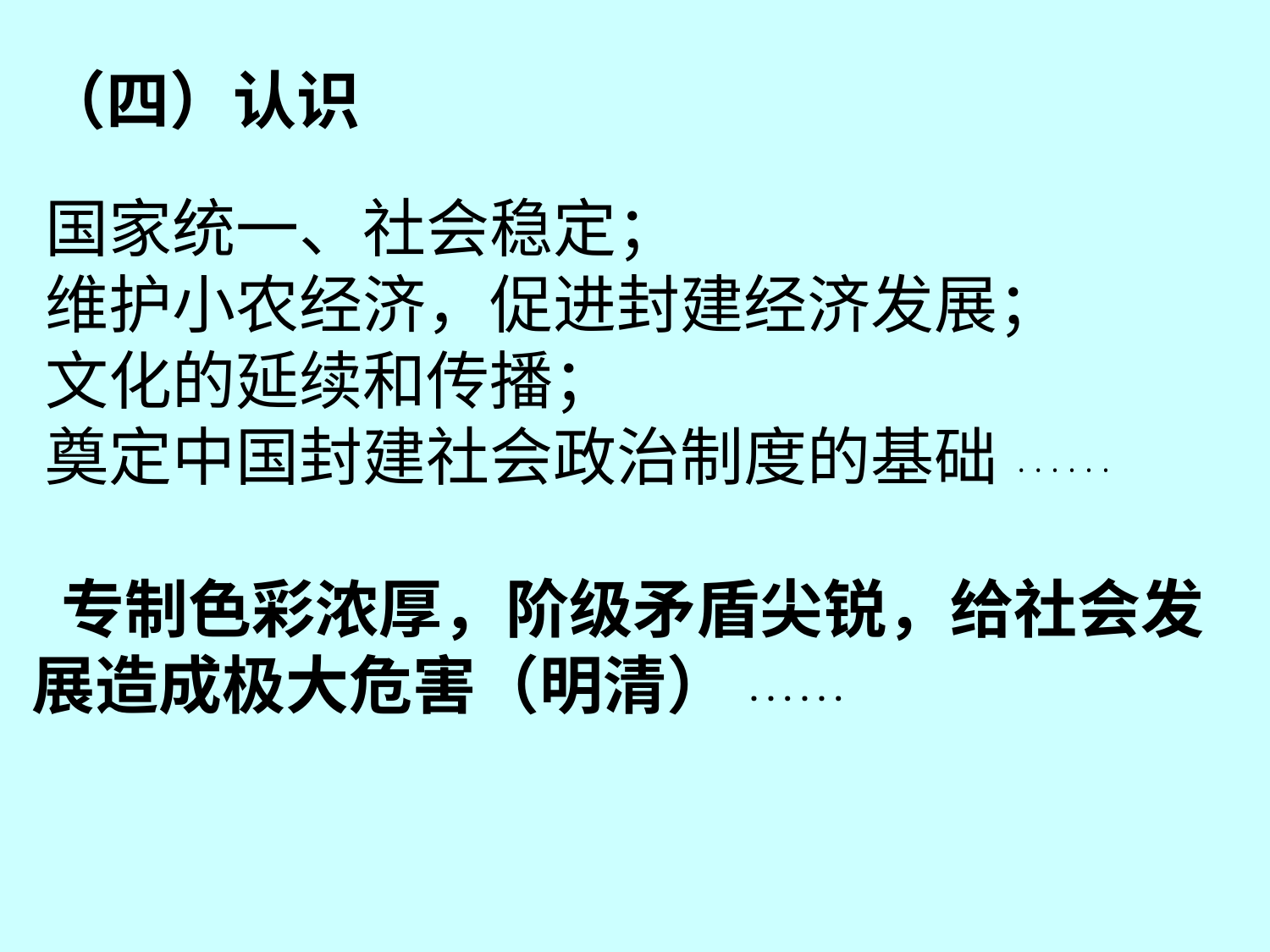

（四）认识
国家统一、社会稳定；
维护小农经济，促进封建经济发展；
文化的延续和传播；
奠定中国封建社会政治制度的基础······
 专制色彩浓厚，阶级矛盾尖锐，给社会发展造成极大危害（明清）······